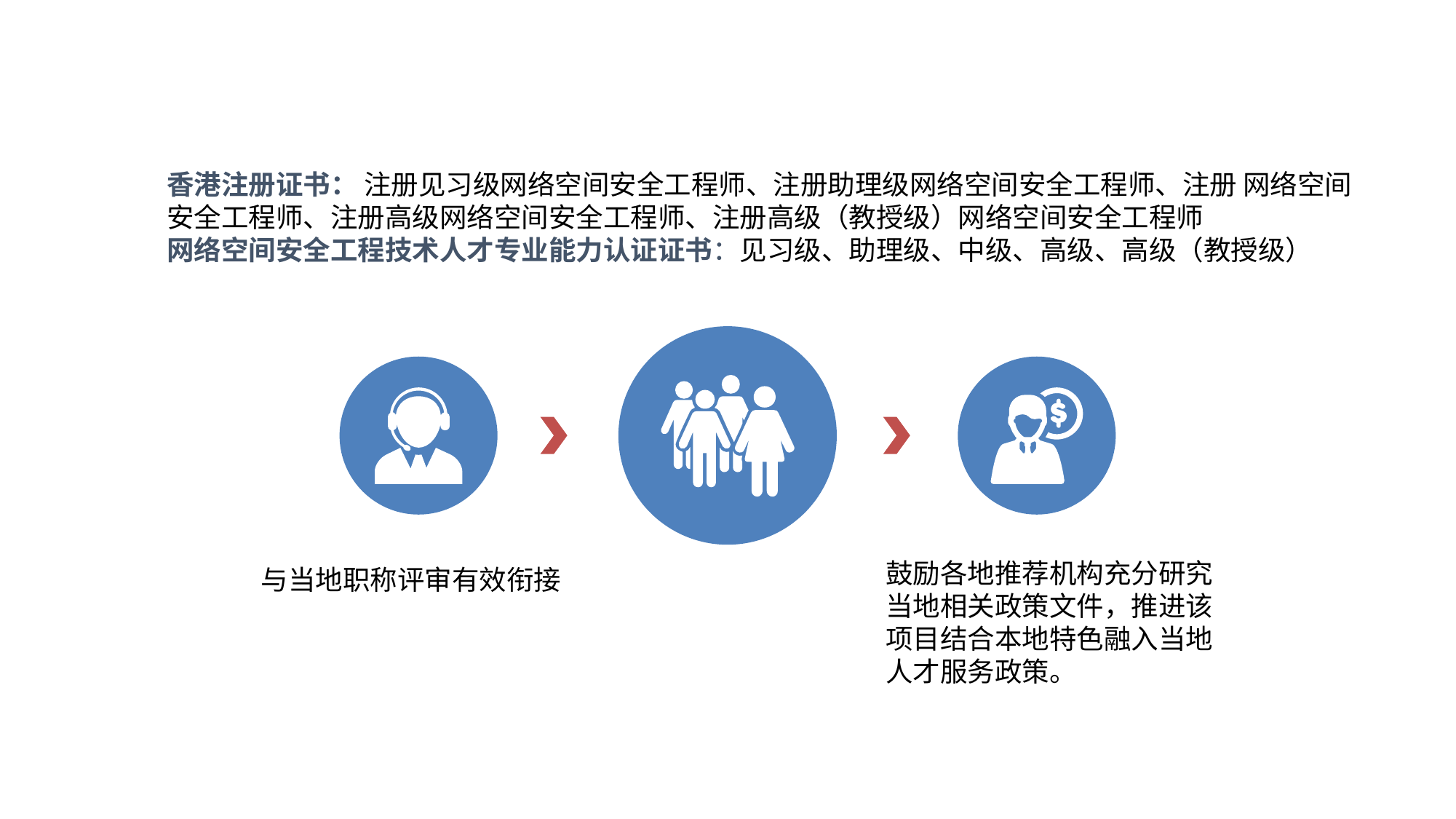

香港注册证书： 注册见习级网络空间安全工程师、注册助理级网络空间安全工程师、注册 网络空间安全工程师、注册高级网络空间安全工程师、注册高级（教授级）网络空间安全工程师
网络空间安全工程技术人才专业能力认证证书：见习级、助理级、中级、高级、高级（教授级）

与当地职称评审有效衔接
鼓励各地推荐机构充分研究当地相关政策文件，推进该项目结合本地特色融入当地人才服务政策。